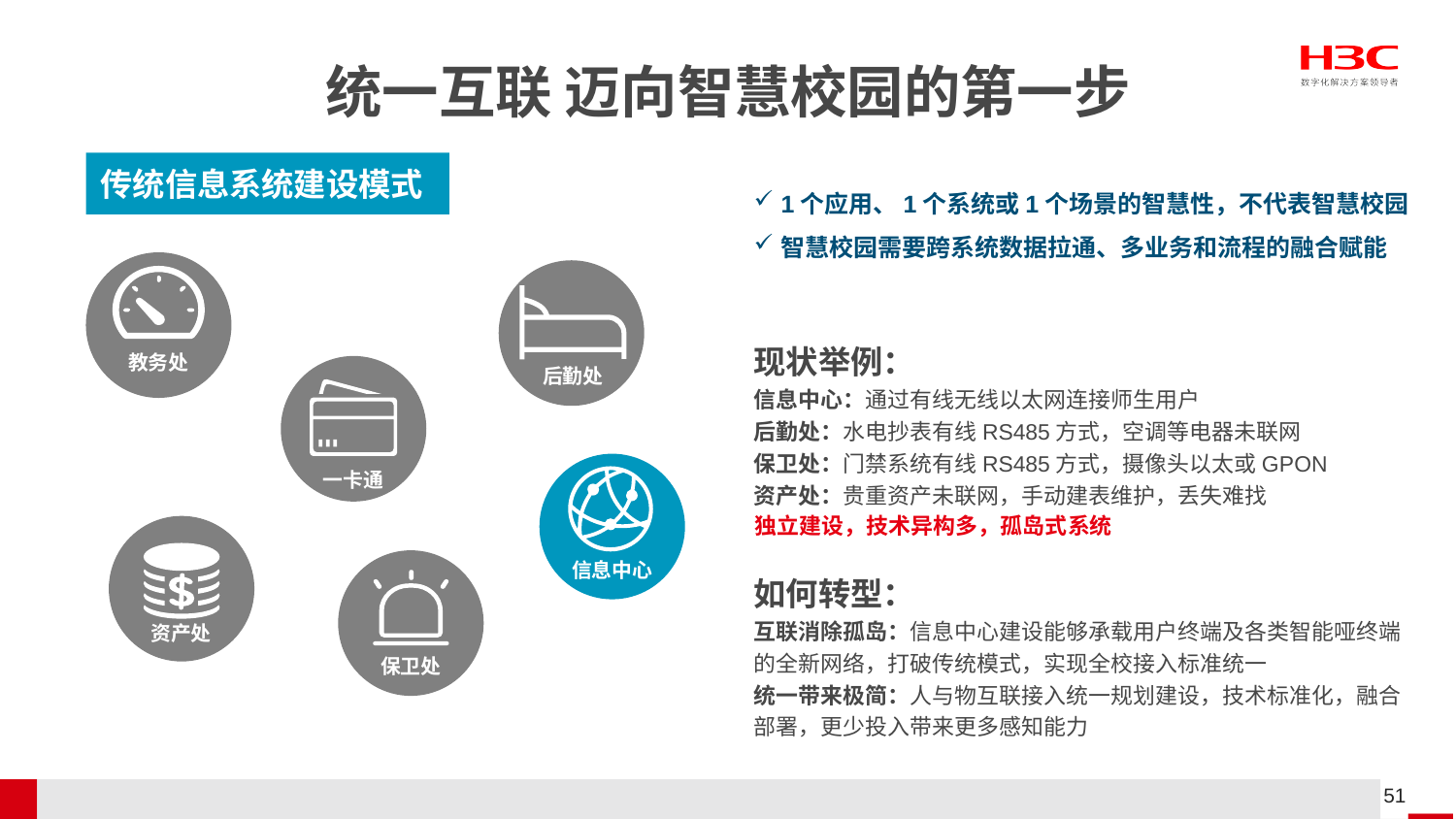

# 统一互联 迈向智慧校园的第一步
传统信息系统建设模式
1个应用、1个系统或1个场景的智慧性，不代表智慧校园
智慧校园需要跨系统数据拉通、多业务和流程的融合赋能

现状举例：
信息中心：通过有线无线以太网连接师生用户
后勤处：水电抄表有线RS485方式，空调等电器未联网
保卫处：门禁系统有线RS485方式，摄像头以太或GPON
资产处：贵重资产未联网，手动建表维护，丢失难找
教务处
后勤处

一卡通

独立建设，技术异构多，孤岛式系统

信息中心
如何转型：
互联消除孤岛：信息中心建设能够承载用户终端及各类智能哑终端的全新网络，打破传统模式，实现全校接入标准统一
统一带来极简：人与物互联接入统一规划建设，技术标准化，融合部署，更少投入带来更多感知能力

资产处
保卫处